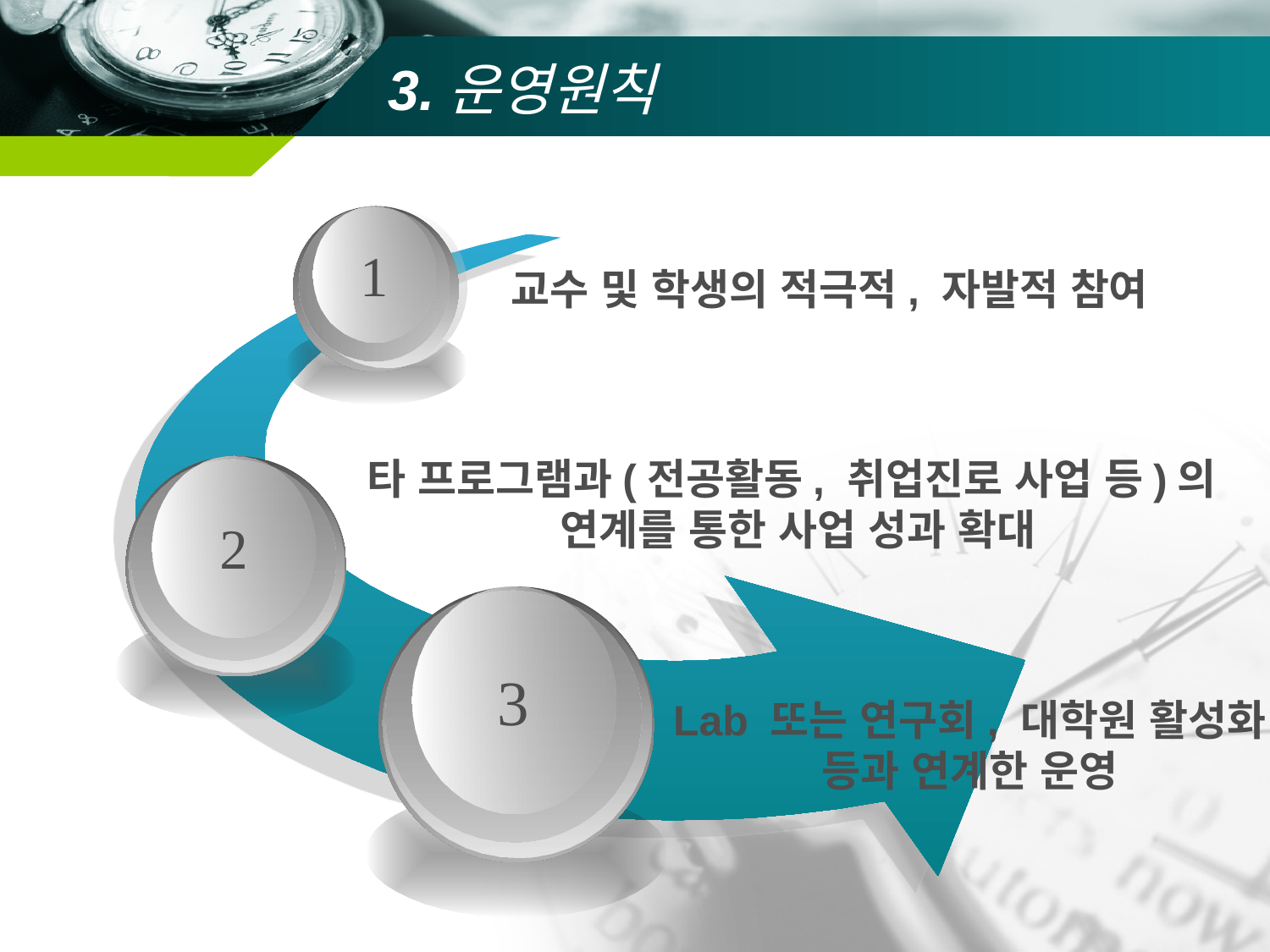

교수 및 학생의 적극적, 자발적 참여
# 3.운영원칙
타 프로그램과(전공활동, 취업진로 사업 등)의
연계를 통한 사업 성과 확대

1

Lab 또는 연구회, 대학원 활성화
등과 연계한 운영

2

3